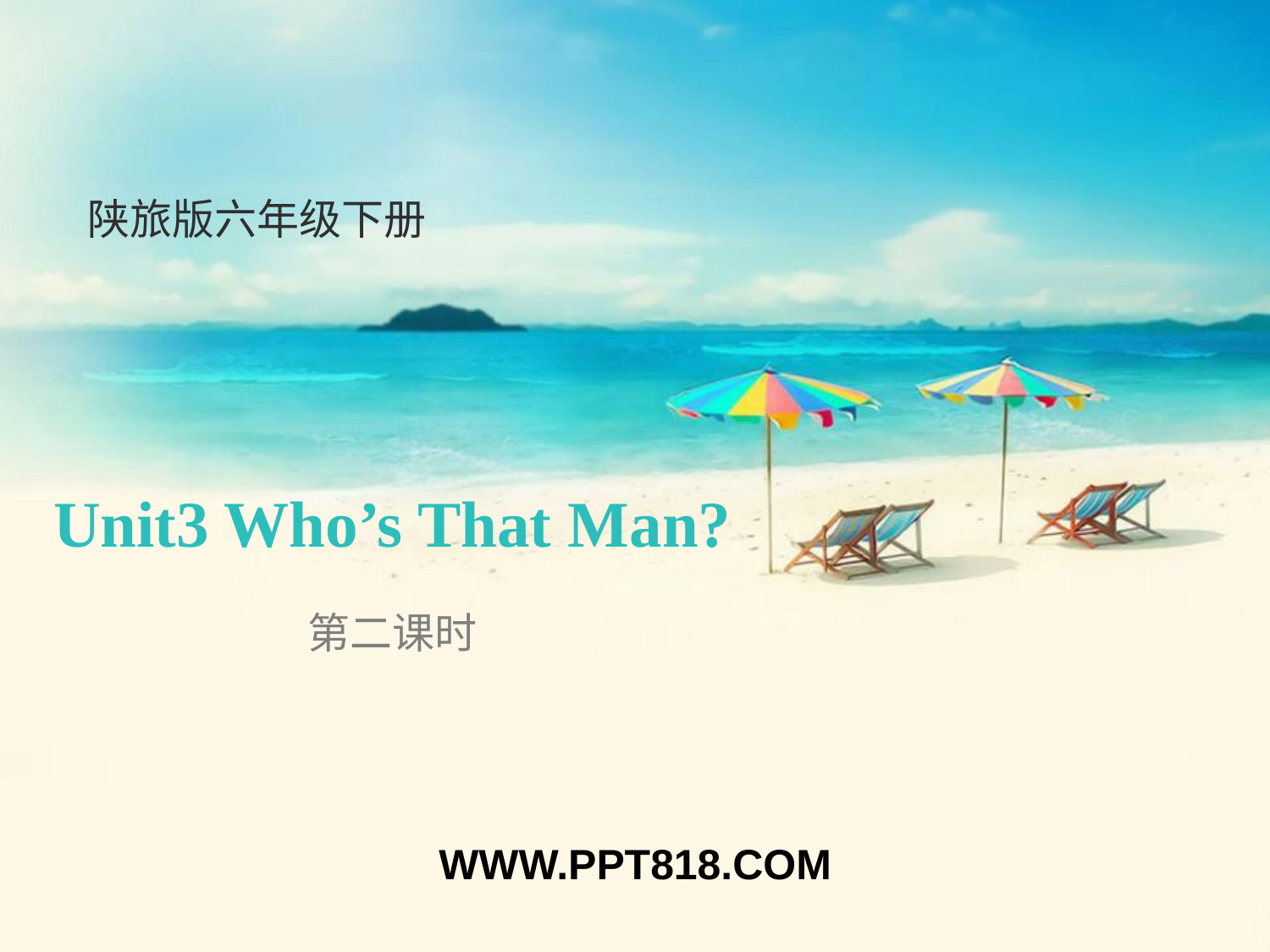

陕旅版六年级下册
# Unit3 Who’s That Man?
第二课时
WWW.PPT818.COM